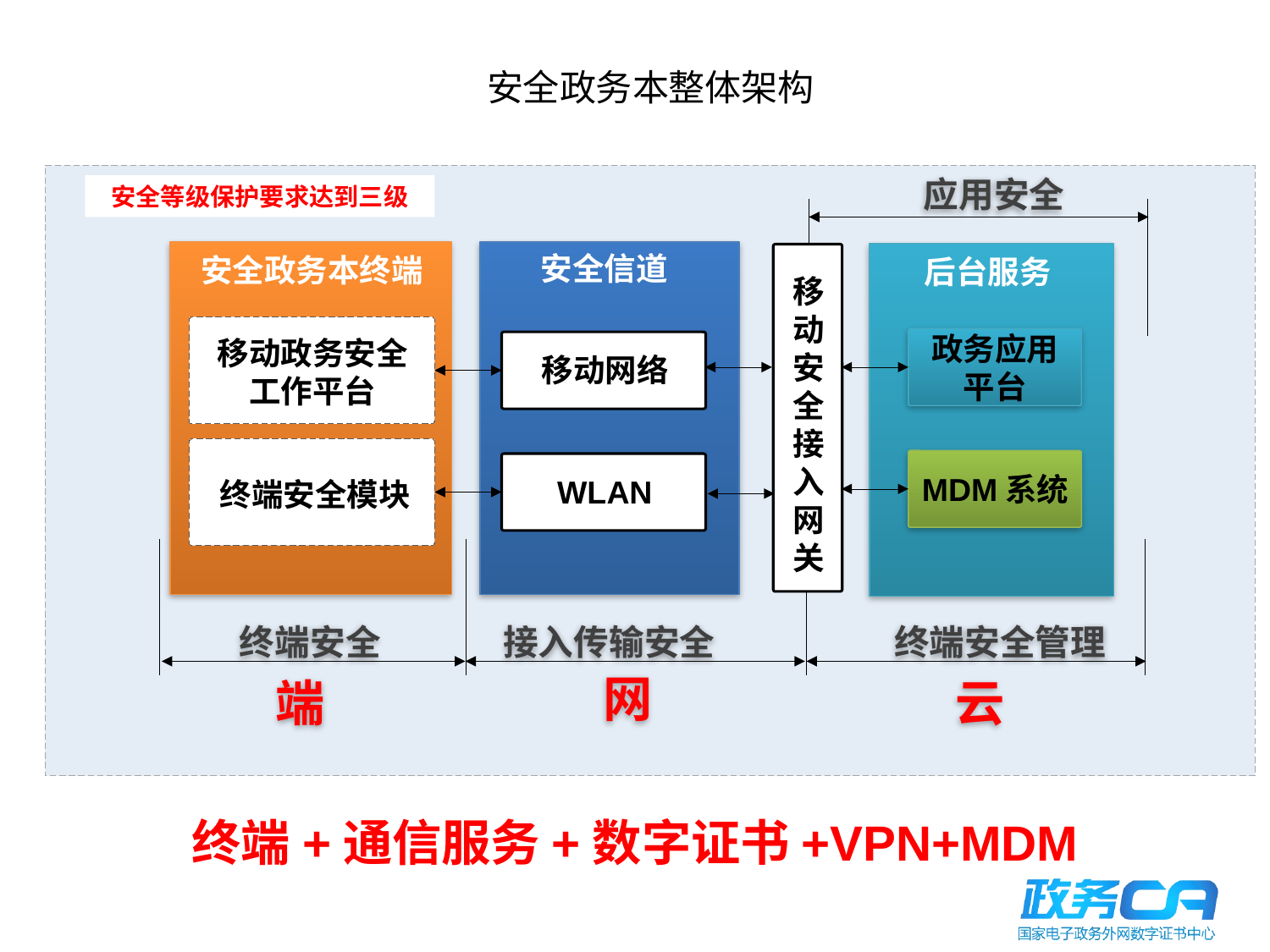

# 安全政务本整体架构

应用安全
安全等级保护要求达到三级

安全信道
安全政务本终端
后台服务
移动安全接入网关

政务应用平台
移动政务安全工作平台
移动网络

MDM系统
WLAN
终端安全模块
终端安全
接入传输安全
终端安全管理
端
网
云
终端+通信服务+数字证书+VPN+MDM